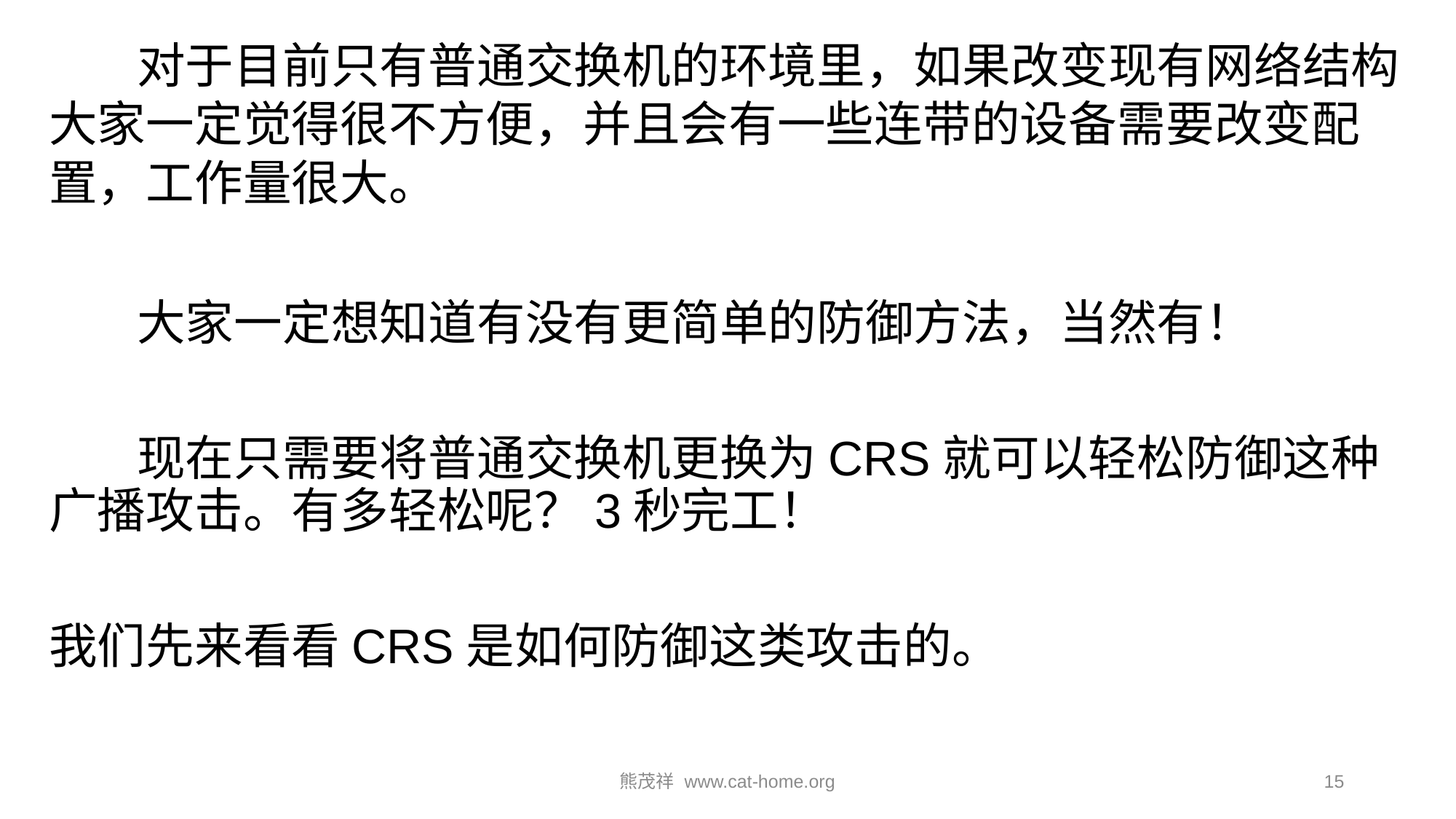

对于目前只有普通交换机的环境里，如果改变现有网络结构大家一定觉得很不方便，并且会有一些连带的设备需要改变配置，工作量很大。

       大家一定想知道有没有更简单的防御方法，当然有！

       现在只需要将普通交换机更换为CRS就可以轻松防御这种广播攻击。有多轻松呢？3秒完工！

我们先来看看CRS是如何防御这类攻击的。

熊茂祥 www.cat-home.org
15